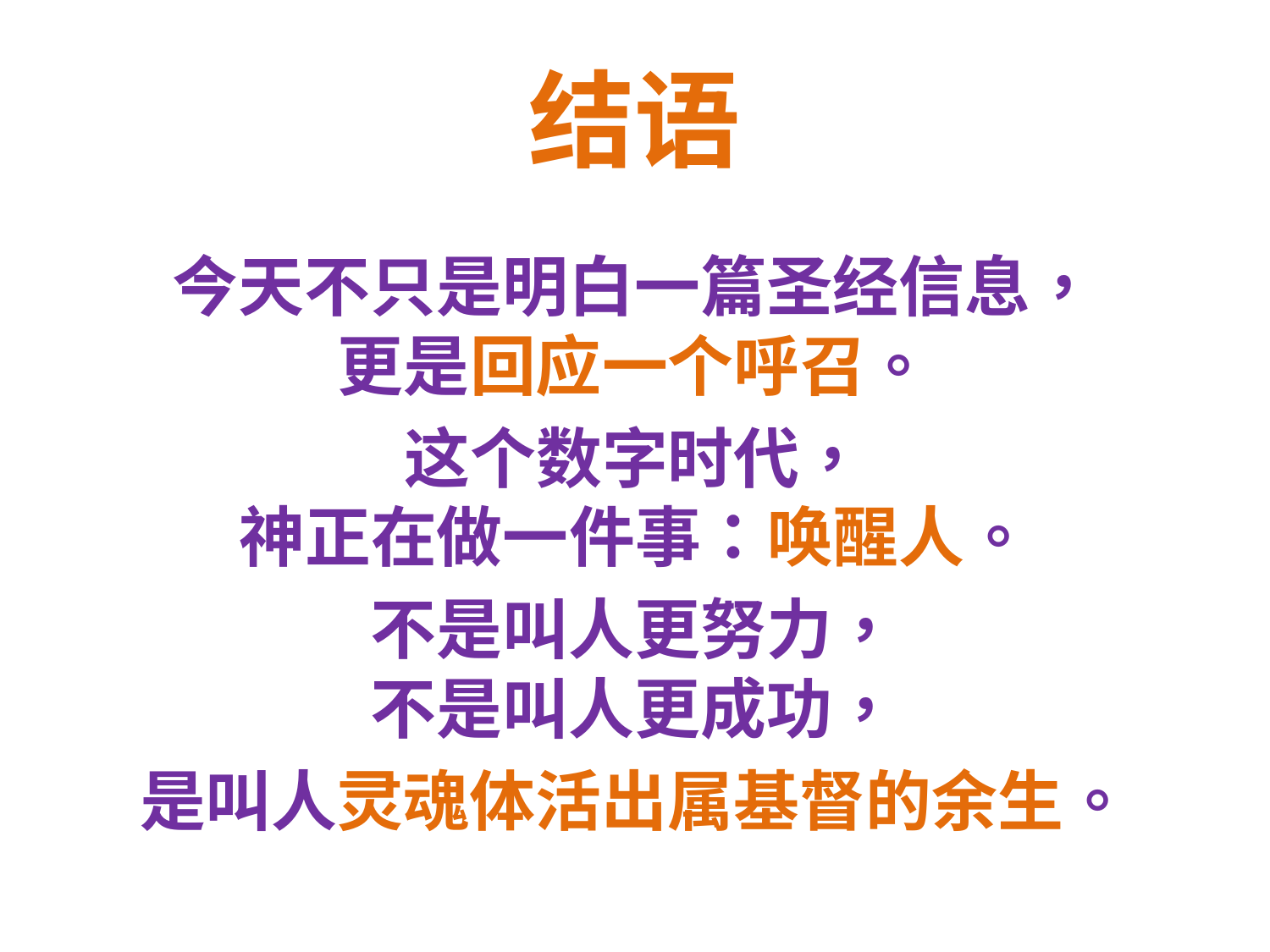

# 结语

今天不只是明白一篇圣经信息，
更是回应一个呼召。
这个数字时代，
神正在做一件事：唤醒人。
不是叫人更努力，
不是叫人更成功，
是叫人灵魂体活出属基督的余生。